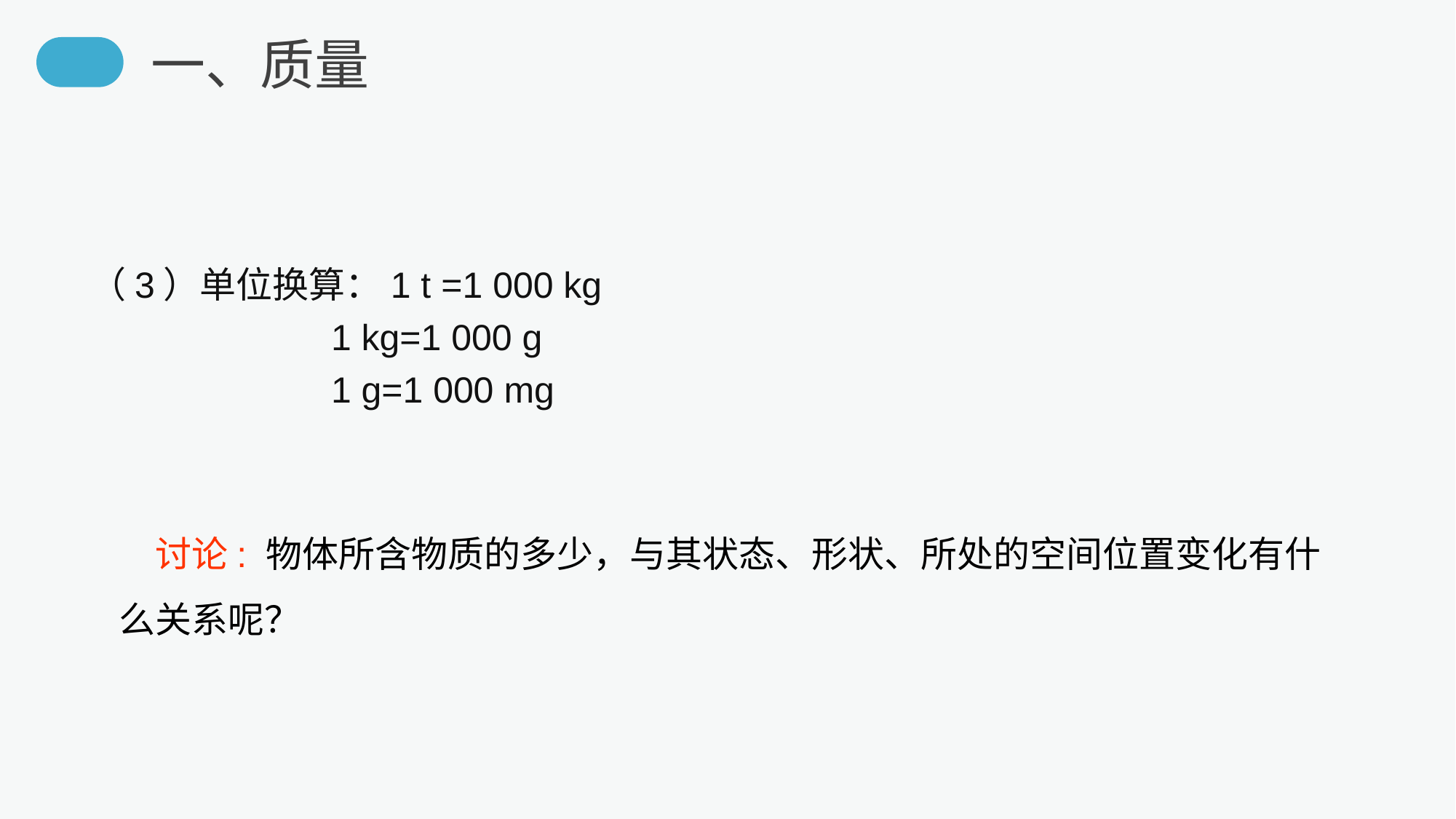

一、质量
（3）单位换算：1 t =1 000 kg
　                        1 kg=1 000 g
　                        1 g=1 000 mg
　讨论: 物体所含物质的多少，与其状态、形状、所处的空间位置变化有什么关系呢？